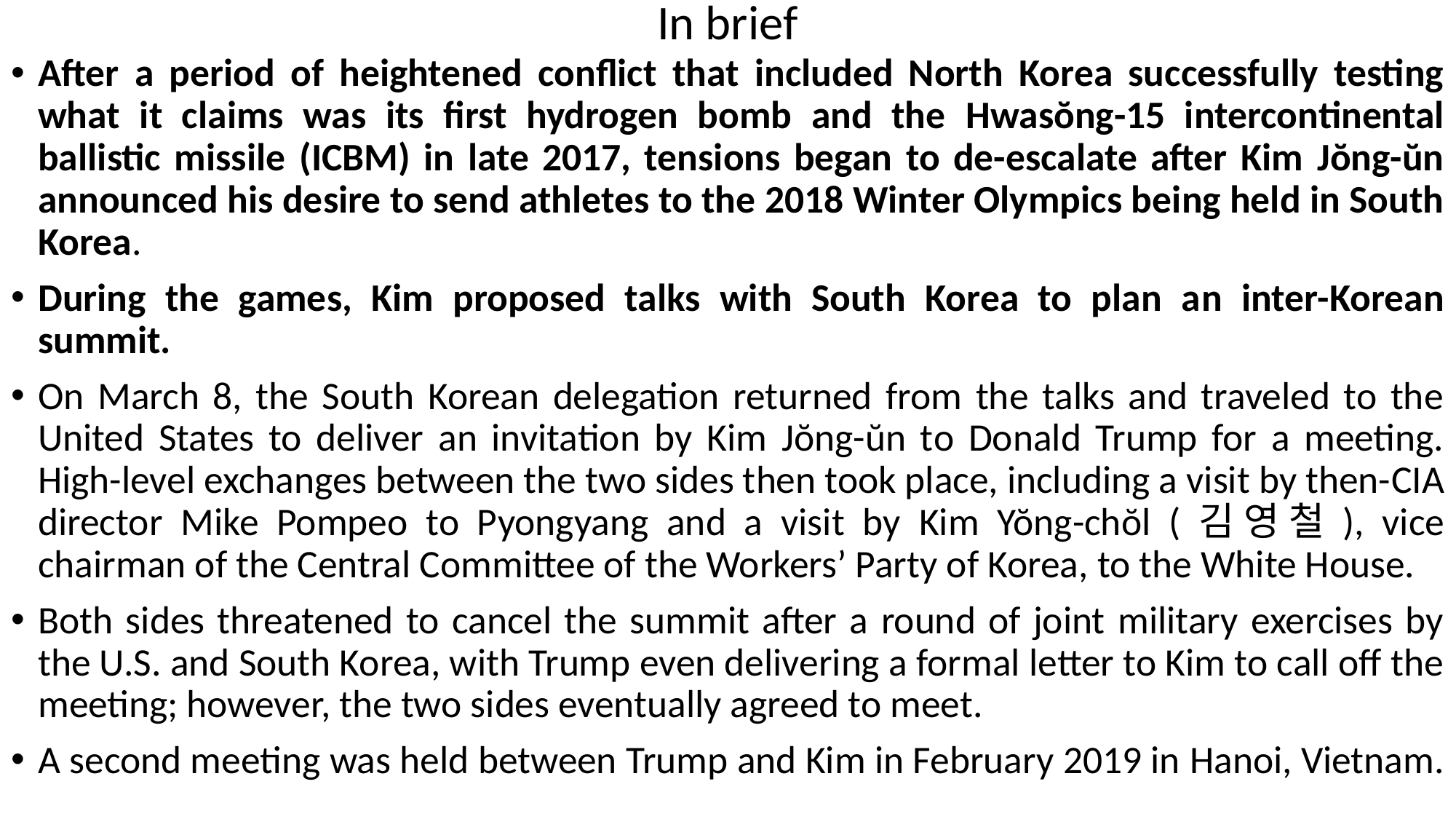

# In brief
After a period of heightened conflict that included North Korea successfully testing what it claims was its first hydrogen bomb and the Hwasŏng-15 intercontinental ballistic missile (ICBM) in late 2017, tensions began to de-escalate after Kim Jŏng-ŭn announced his desire to send athletes to the 2018 Winter Olympics being held in South Korea.
During the games, Kim proposed talks with South Korea to plan an inter-Korean summit.
On March 8, the South Korean delegation returned from the talks and traveled to the United States to deliver an invitation by Kim Jŏng-ŭn to Donald Trump for a meeting. High-level exchanges between the two sides then took place, including a visit by then-CIA director Mike Pompeo to Pyongyang and a visit by Kim Yŏng-chŏl (김영철), vice chairman of the Central Committee of the Workers’ Party of Korea, to the White House.
Both sides threatened to cancel the summit after a round of joint military exercises by the U.S. and South Korea, with Trump even delivering a formal letter to Kim to call off the meeting; however, the two sides eventually agreed to meet.
A second meeting was held between Trump and Kim in February 2019 in Hanoi, Vietnam.